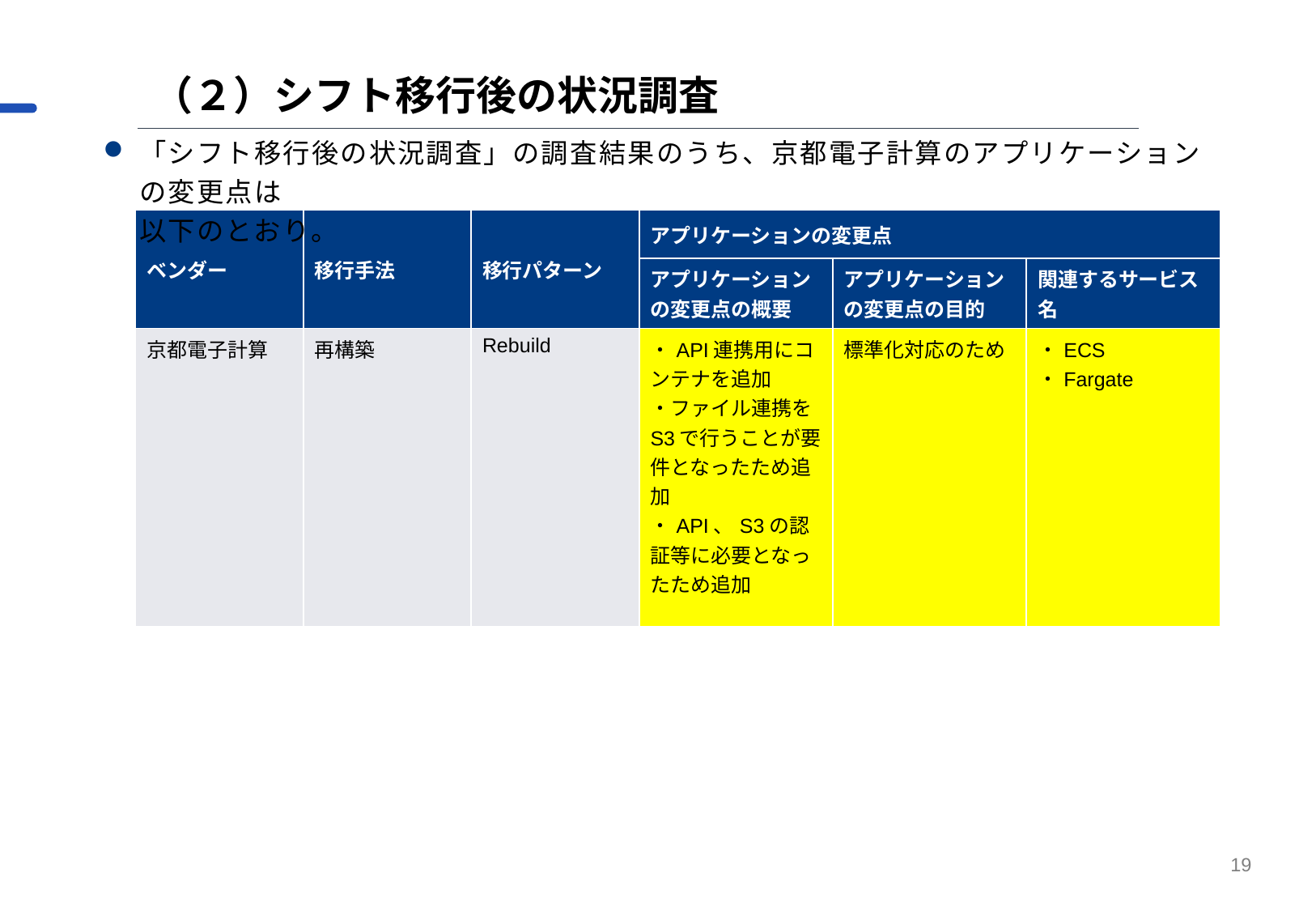

（２）シフト移行後の状況調査
「シフト移行後の状況調査」の調査結果のうち、京都電子計算のアプリケーションの変更点は
以下のとおり。
| ベンダー | 移行手法 | 移行パターン | アプリケーションの変更点 |  |  |
| --- | --- | --- | --- | --- | --- |
|  | 採択団体 | 事業者 | アプリケーションの変更点の概要 | アプリケーションの変更点の目的 | 関連するサービス名 |
| 京都電子計算 | 再構築 | Rebuild | ・API連携用にコンテナを追加 ・ファイル連携をS3で行うことが要件となったため追加 ・API、S3の認証等に必要となったため追加 | 標準化対応のため | ・ECS ・Fargate |
19